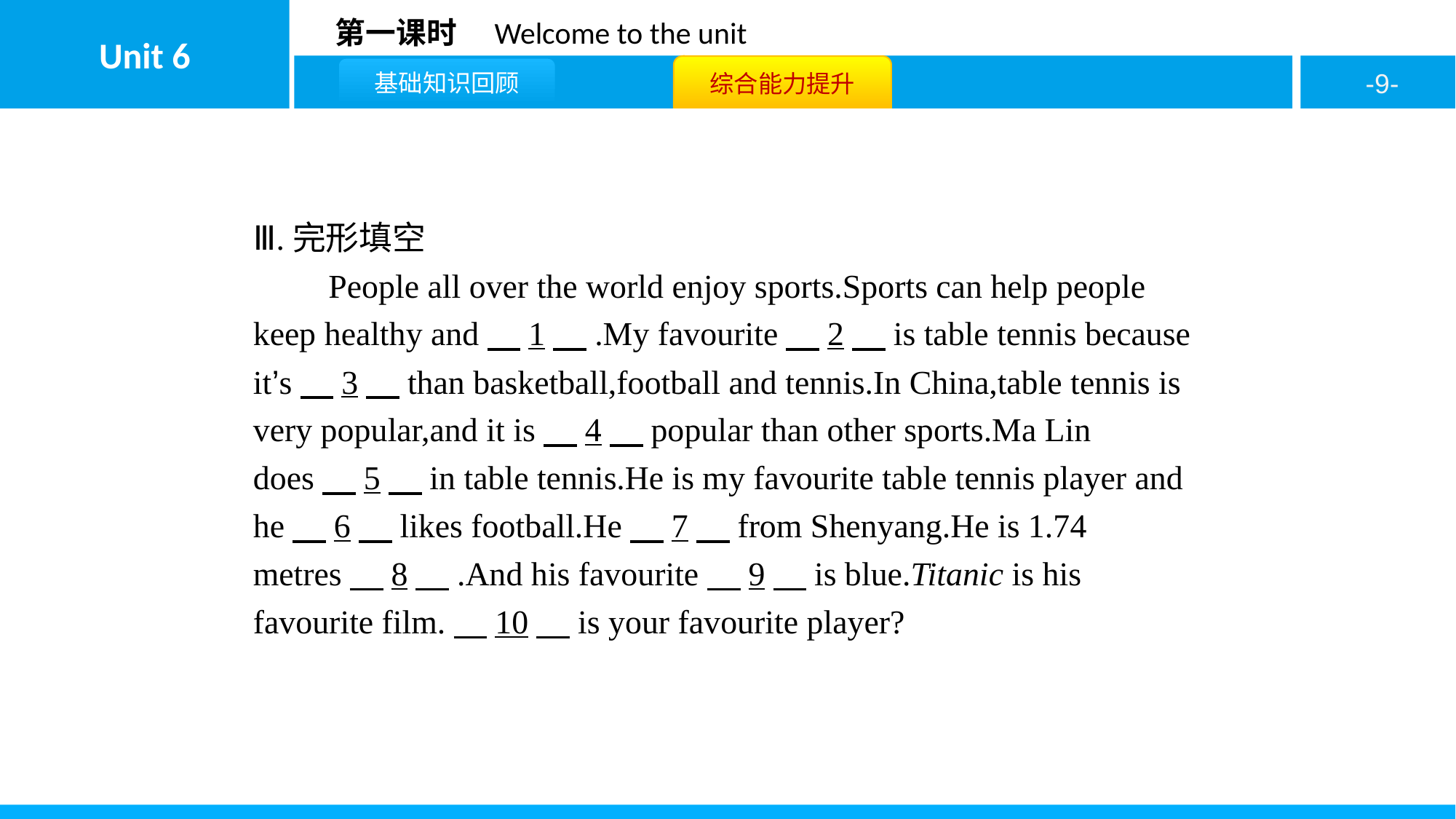

Ⅲ.完形填空
         People all over the world enjoy sports.Sports can help people keep healthy and　1　.My favourite　2　is table tennis because it’s　3　than basketball,football and tennis.In China,table tennis is very popular,and it is　4　popular than other sports.Ma Lin does　5　in table tennis.He is my favourite table tennis player and he　6　likes football.He　7　from Shenyang.He is 1.74 metres　8　.And his favourite　9　is blue.Titanic is his favourite film.　10　is your favourite player?